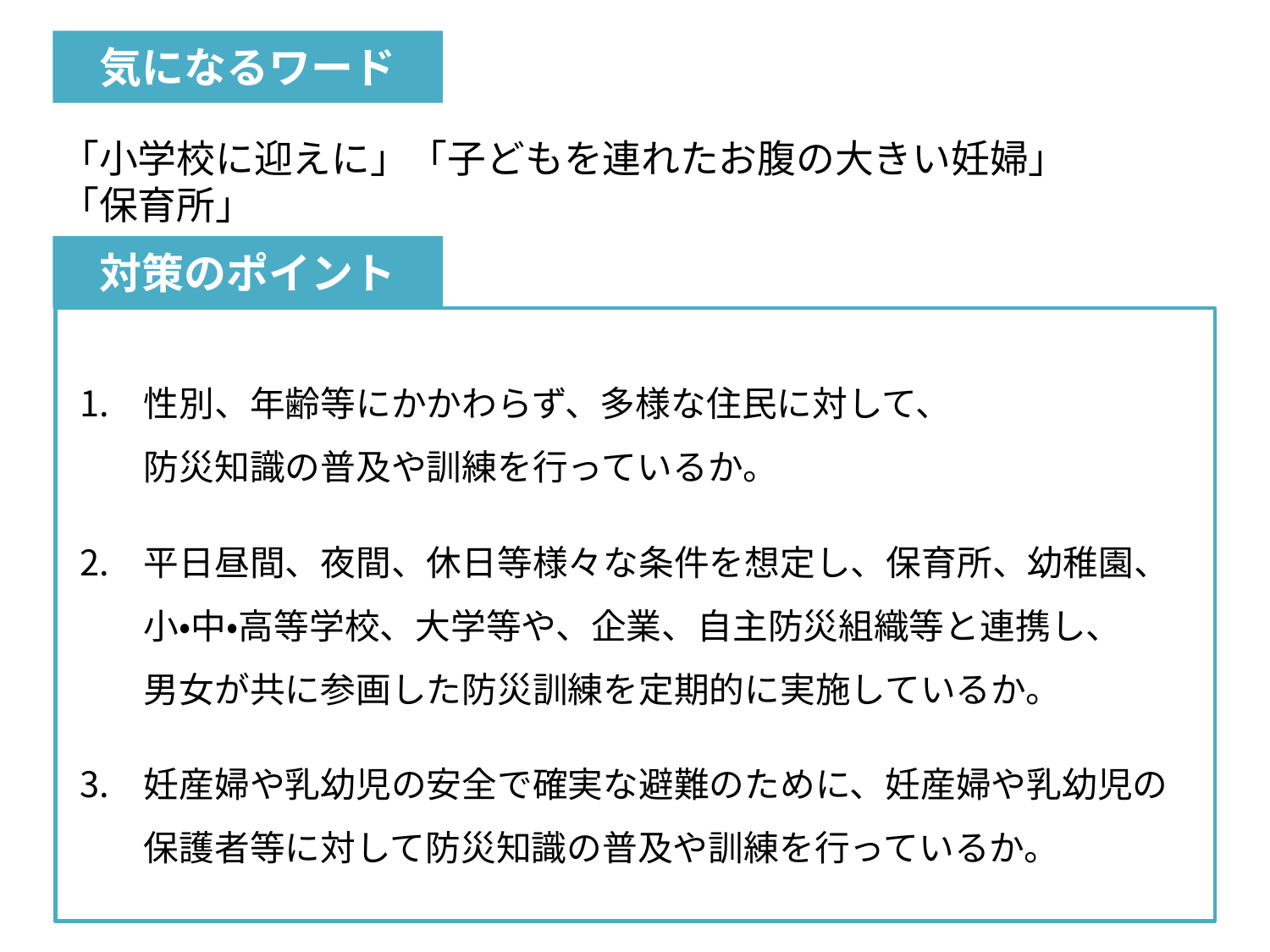

気になるワード
「小学校に迎えに」「子どもを連れたお腹の大きい妊婦」
「保育所」
対策のポイント
性別、年齢等にかかわらず、多様な住民に対して、
防災知識の普及や訓練を行っているか。
平日昼間、夜間、休日等様々な条件を想定し、保育所、幼稚園、小・中・高等学校、大学等や、企業、自主防災組織等と連携し、
男女が共に参画した防災訓練を定期的に実施しているか。
妊産婦や乳幼児の安全で確実な避難のために、妊産婦や乳幼児の
保護者等に対して防災知識の普及や訓練を行っているか。